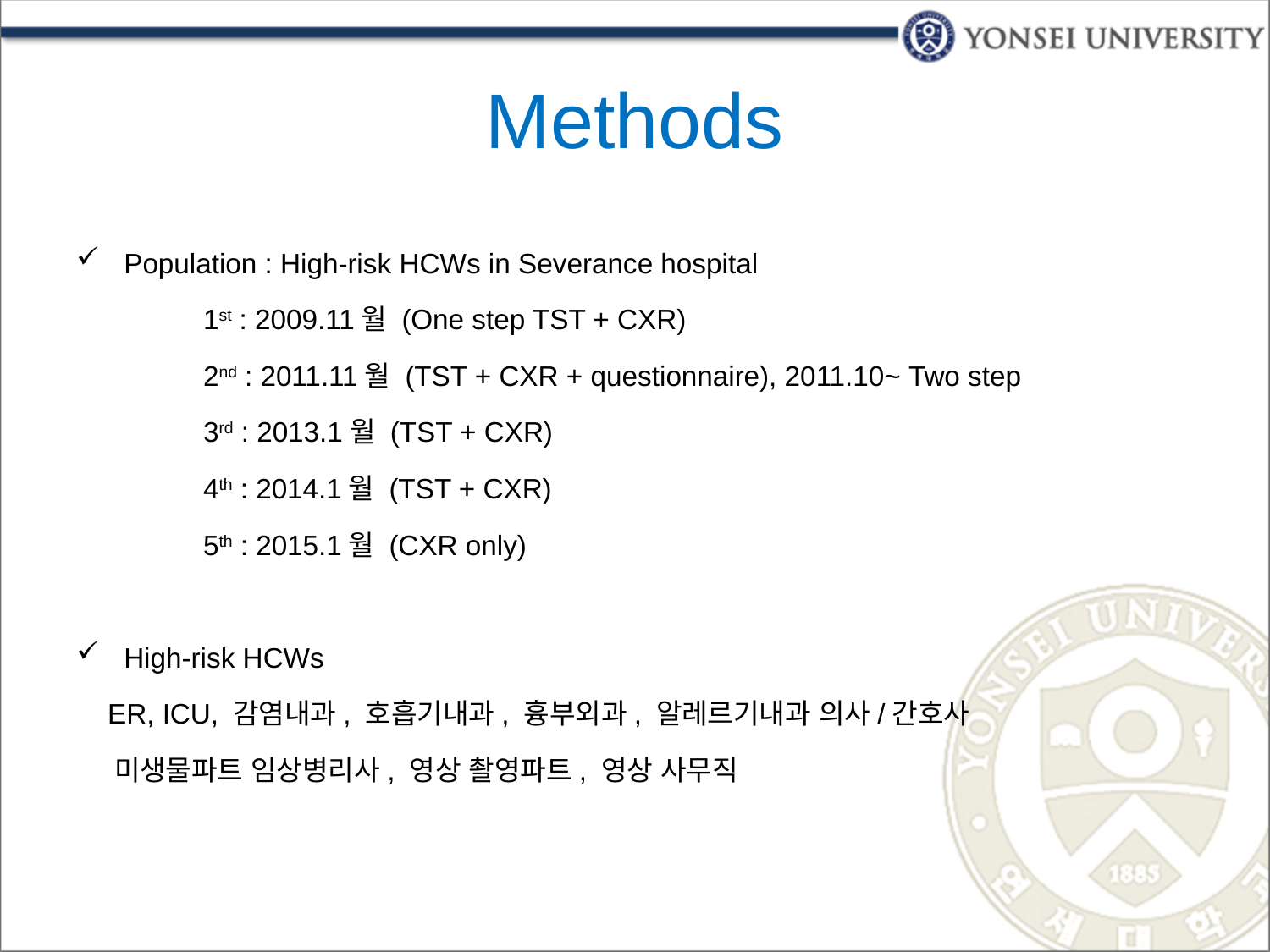

# Methods
Population : High-risk HCWs in Severance hospital
	1st : 2009.11월 (One step TST + CXR)
	2nd : 2011.11월 (TST + CXR + questionnaire), 2011.10~ Two step
	3rd : 2013.1월 (TST + CXR)
	4th : 2014.1월 (TST + CXR)
	5th : 2015.1월 (CXR only)

High-risk HCWs
    ER, ICU, 감염내과, 호흡기내과, 흉부외과, 알레르기내과 의사/간호사
    미생물파트 임상병리사, 영상 촬영파트, 영상 사무직